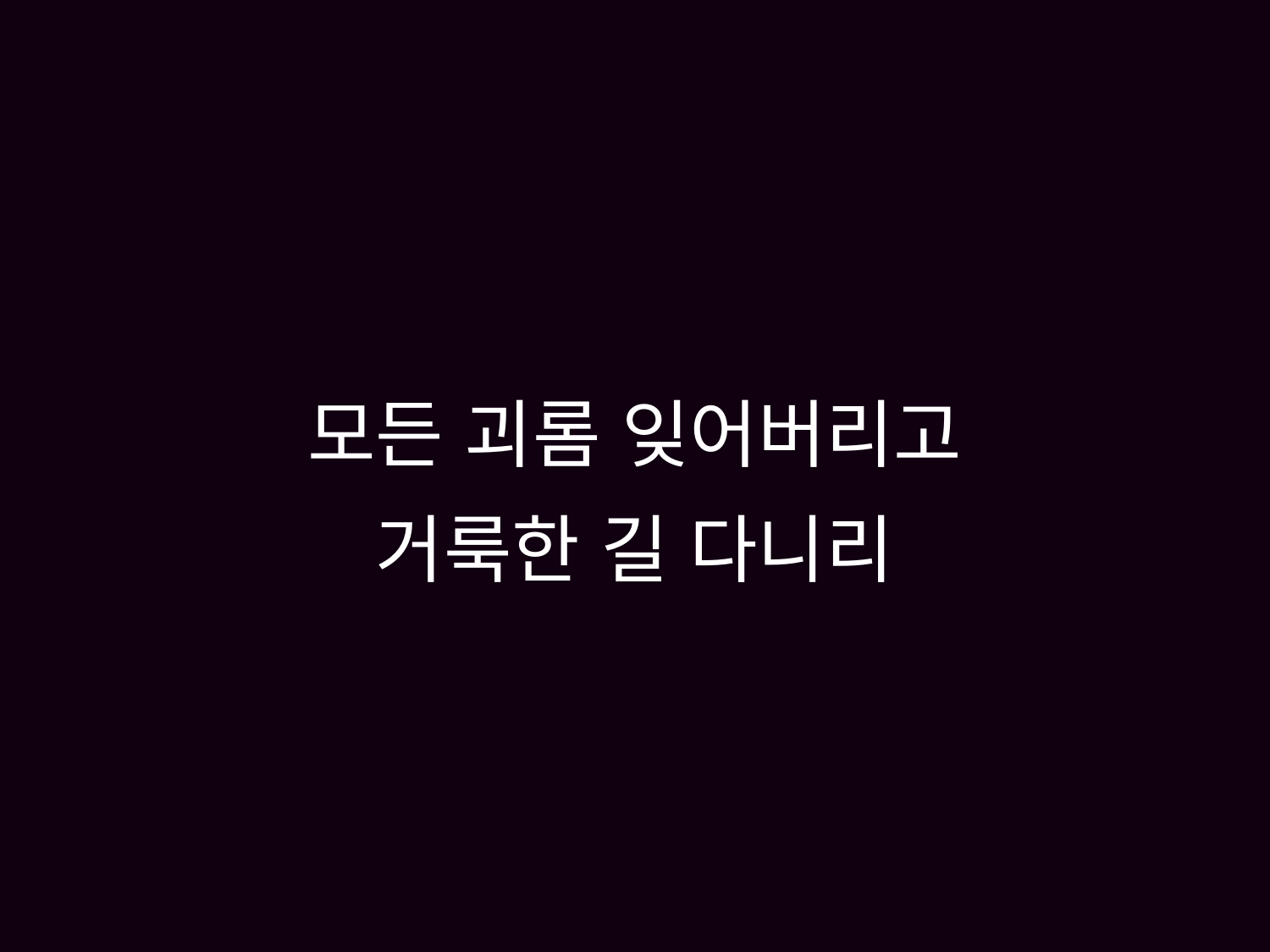

# 모든 괴롬 잊어버리고 거룩한 길 다니리